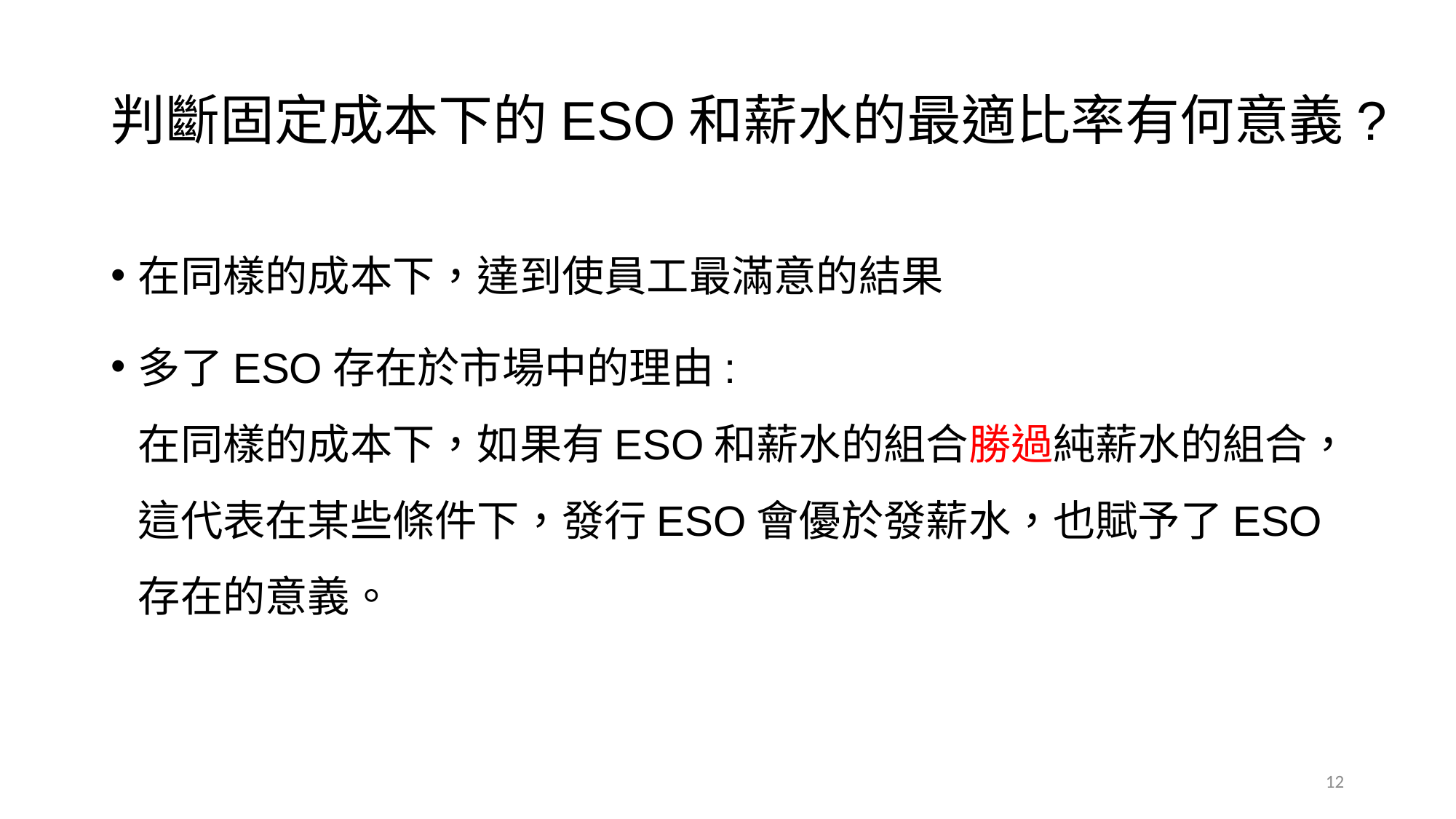

# 判斷固定成本下的ESO和薪水的最適比率有何意義?
在同樣的成本下，達到使員工最滿意的結果
多了ESO存在於市場中的理由:
在同樣的成本下，如果有ESO和薪水的組合勝過純薪水的組合，這代表在某些條件下，發行ESO會優於發薪水，也賦予了ESO存在的意義。
12